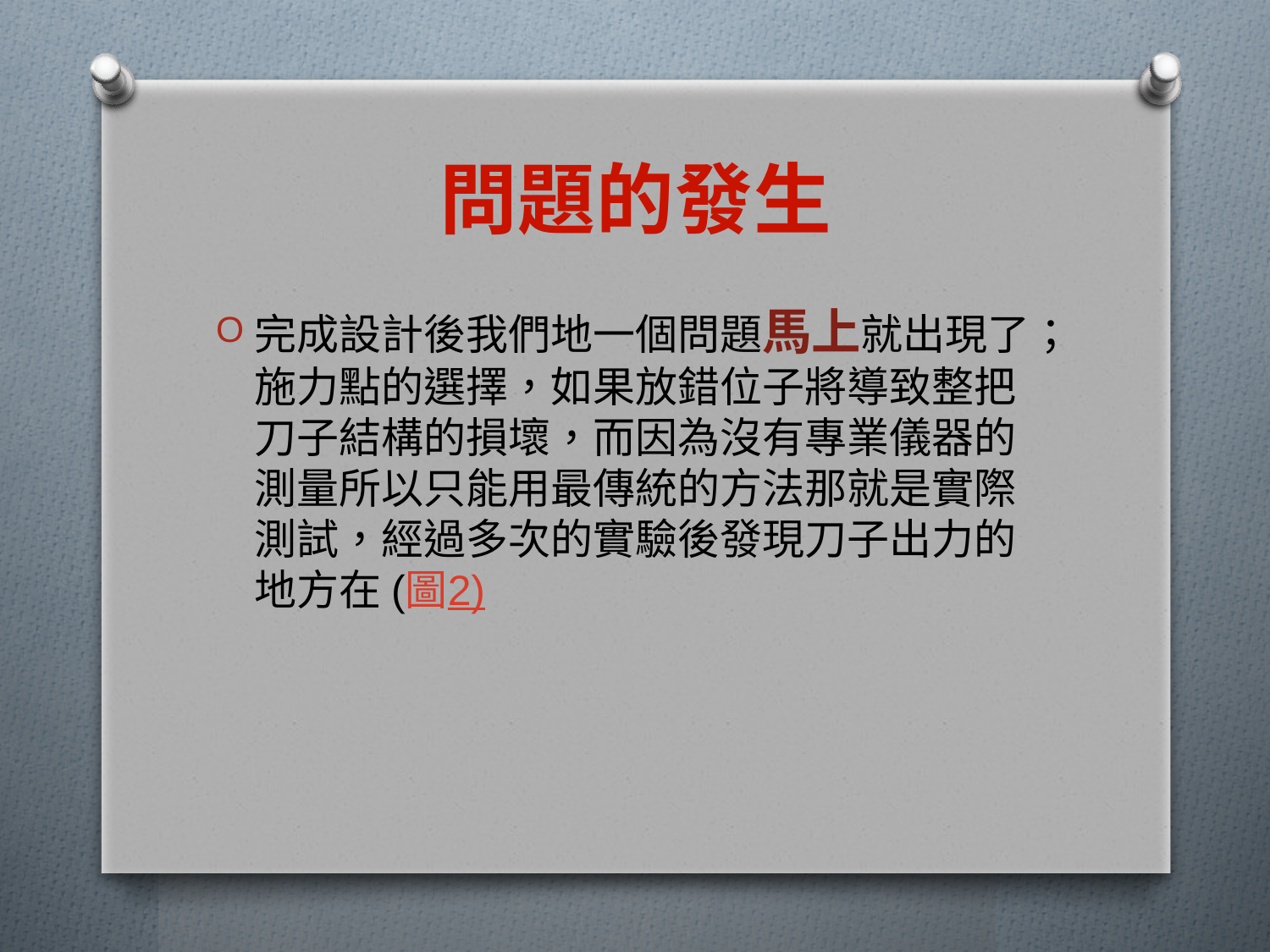

# 問題的發生
完成設計後我們地一個問題馬上就出現了；施力點的選擇，如果放錯位子將導致整把刀子結構的損壞，而因為沒有專業儀器的測量所以只能用最傳統的方法那就是實際測試，經過多次的實驗後發現刀子出力的地方在(圖2)